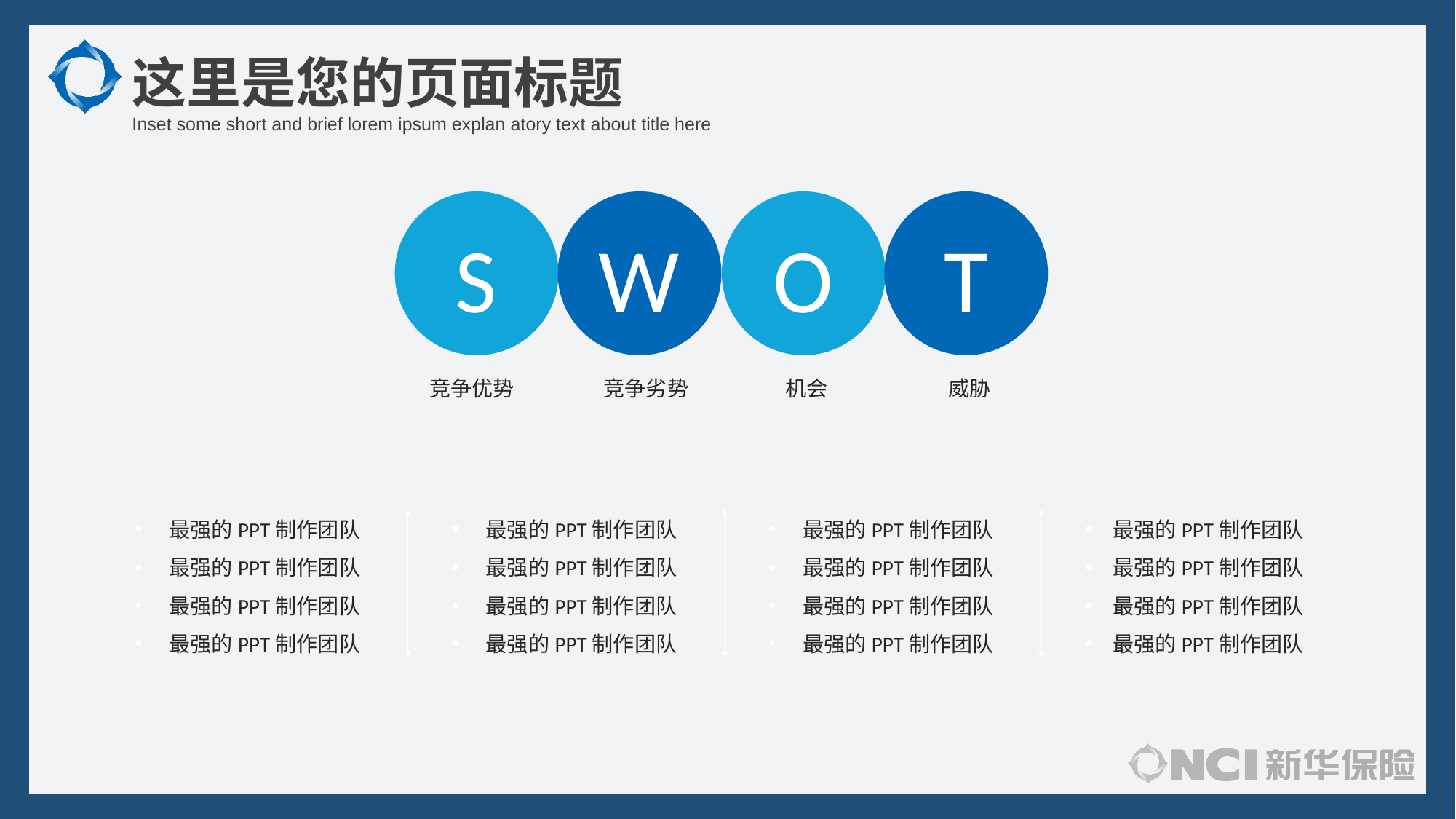

这里是您的页面标题
Inset some short and brief lorem ipsum explan atory text about title here

S
W
O
T
竞争优势
竞争劣势
机会
威胁
最强的PPT制作团队
最强的PPT制作团队
最强的PPT制作团队
最强的PPT制作团队
最强的PPT制作团队
最强的PPT制作团队
最强的PPT制作团队
最强的PPT制作团队
最强的PPT制作团队
最强的PPT制作团队
最强的PPT制作团队
最强的PPT制作团队
最强的PPT制作团队
最强的PPT制作团队
最强的PPT制作团队
最强的PPT制作团队